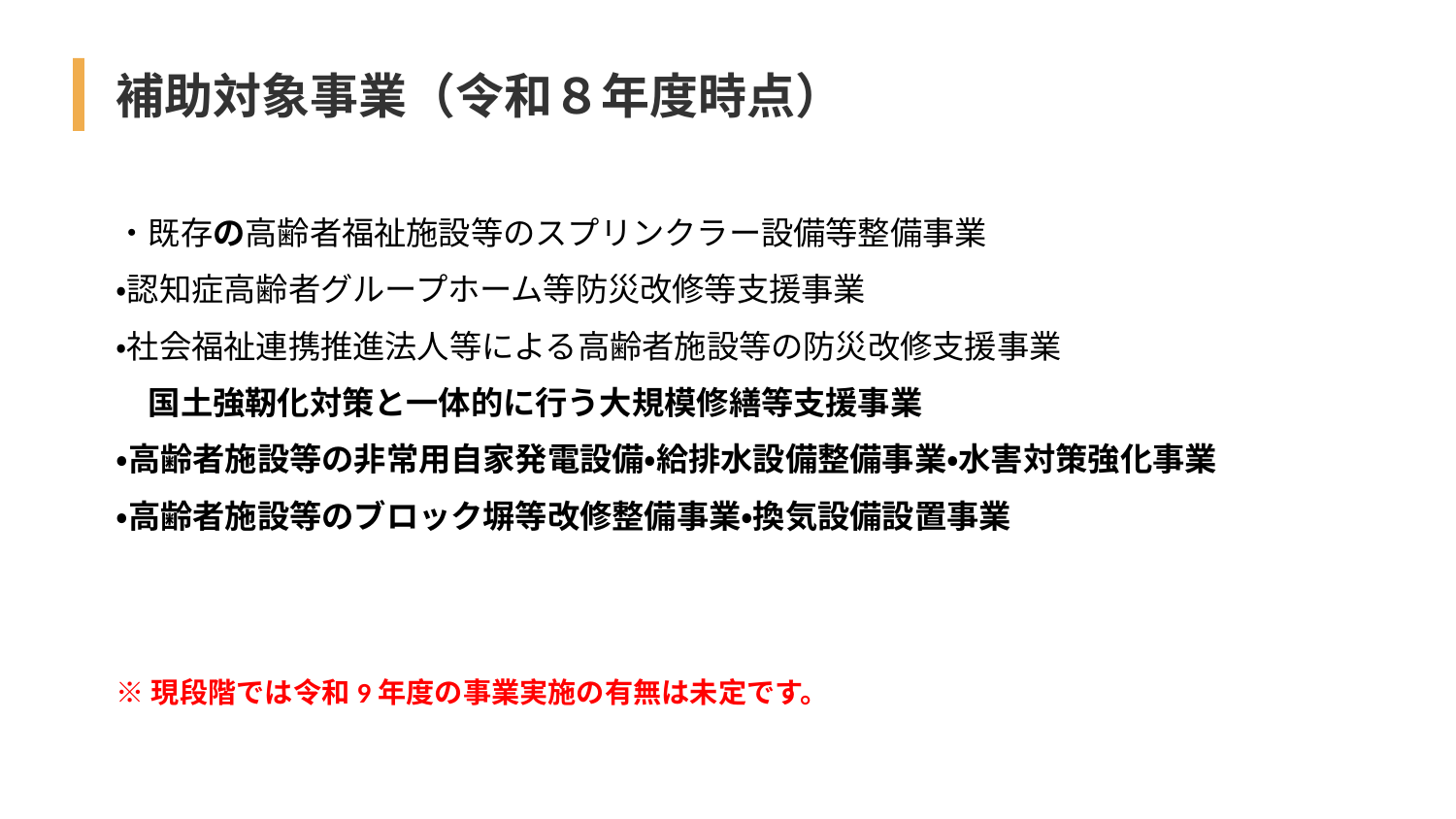

補助対象事業（令和８年度時点）
・既存の高齢者福祉施設等のスプリンクラー設備等整備事業
・認知症高齢者グループホーム等防災改修等支援事業
・社会福祉連携推進法人等による高齢者施設等の防災改修支援事業
　国土強靭化対策と一体的に行う大規模修繕等支援事業
・高齢者施設等の非常用自家発電設備・給排水設備整備事業・水害対策強化事業
・高齢者施設等のブロック塀等改修整備事業・換気設備設置事業

※現段階では令和9年度の事業実施の有無は未定です。